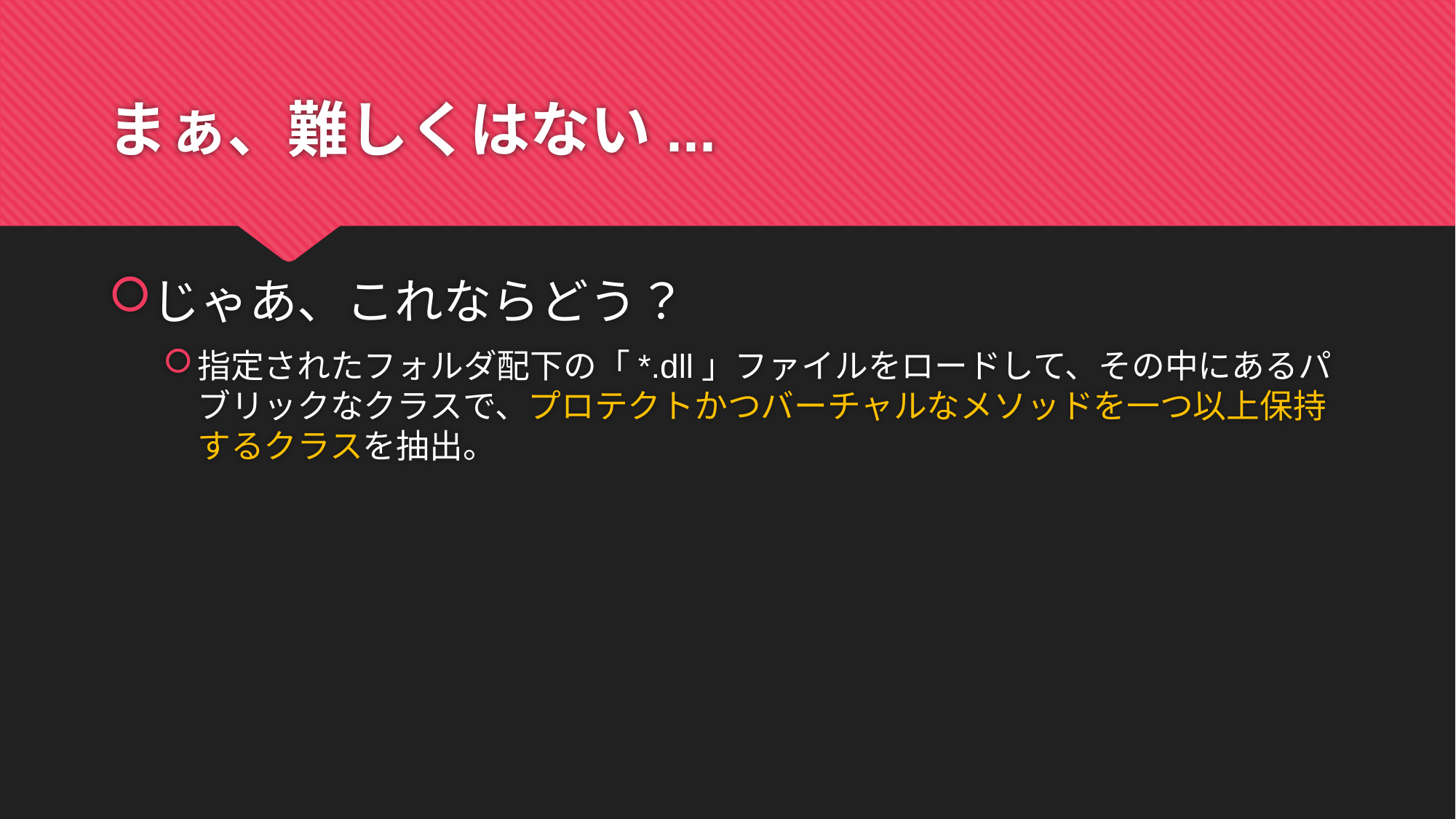

# まぁ、難しくはない...
じゃあ、これならどう？
指定されたフォルダ配下の「*.dll」ファイルをロードして、その中にあるパブリックなクラスで、プロテクトかつバーチャルなメソッドを一つ以上保持するクラスを抽出。